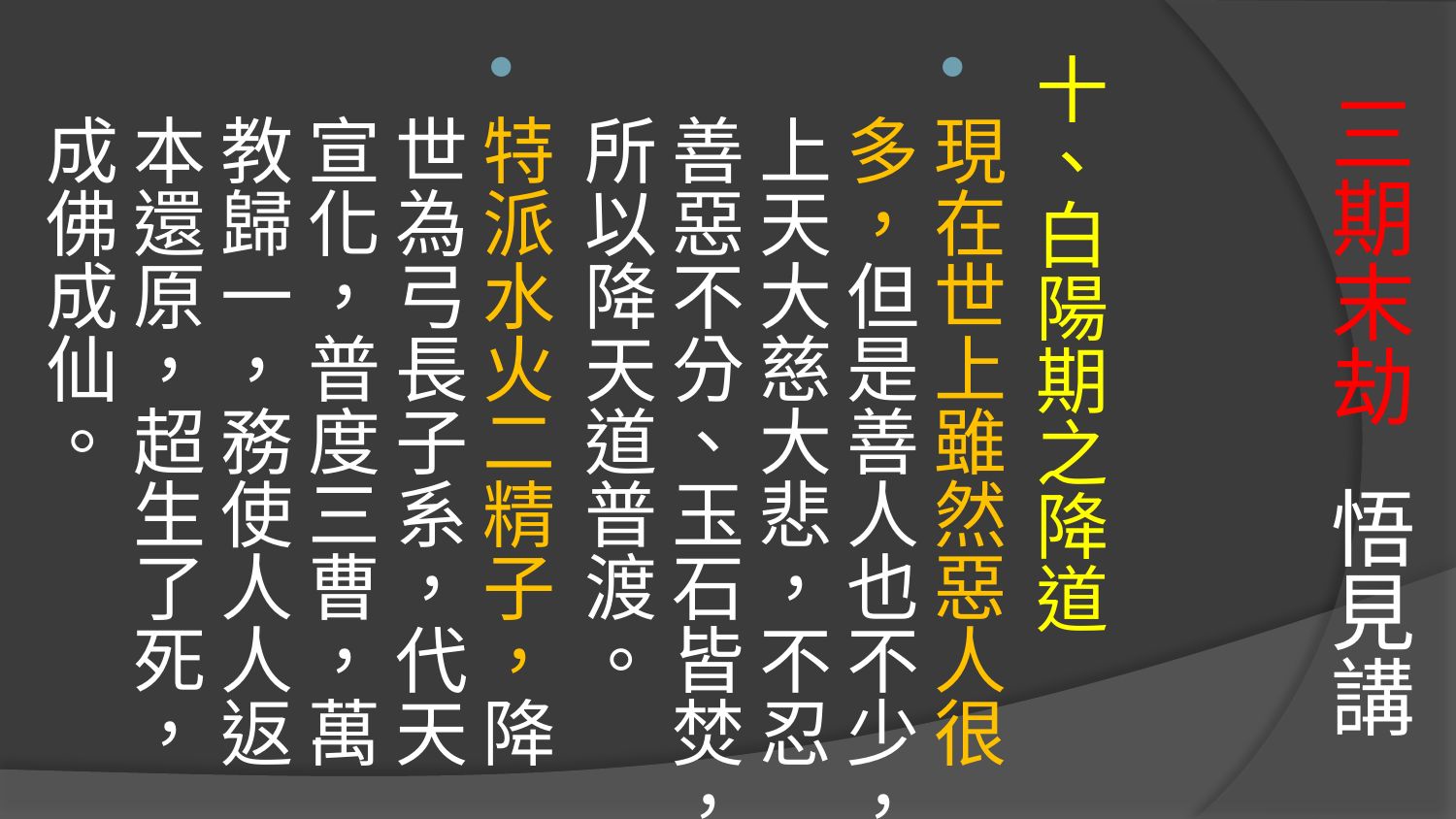

十、白陽期之降道
現在世上雖然惡人很多，但是善人也不少，上天大慈大悲，不忍善惡不分、玉石皆焚，所以降天道普渡。
特派水火二精子，降世為弓長子系，代天宣化，普度三曹，萬教歸一，務使人人返本還原，超生了死，成佛成仙。
# 三期末劫   悟見講